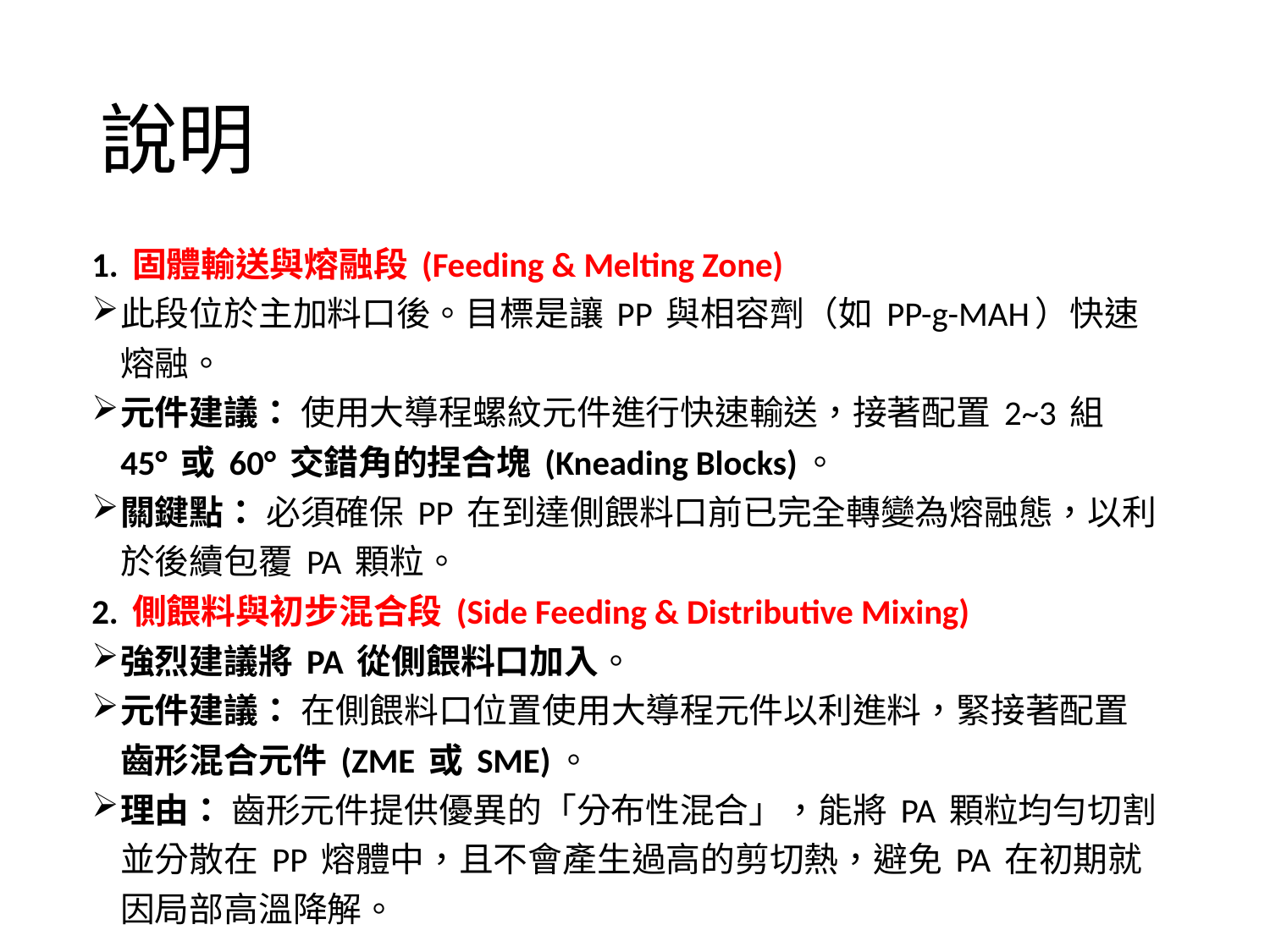

# 說明
1. 固體輸送與熔融段 (Feeding & Melting Zone)
此段位於主加料口後。目標是讓 PP 與相容劑（如 PP-g-MAH）快速熔融。
元件建議： 使用大導程螺紋元件進行快速輸送，接著配置 2~3 組 45° 或 60° 交錯角的捏合塊 (Kneading Blocks)。
關鍵點： 必須確保 PP 在到達側餵料口前已完全轉變為熔融態，以利於後續包覆 PA 顆粒。
2. 側餵料與初步混合段 (Side Feeding & Distributive Mixing)
強烈建議將 PA 從側餵料口加入。
元件建議： 在側餵料口位置使用大導程元件以利進料，緊接著配置 齒形混合元件 (ZME 或 SME)。
理由： 齒形元件提供優異的「分布性混合」，能將 PA 顆粒均勻切割並分散在 PP 熔體中，且不會產生過高的剪切熱，避免 PA 在初期就因局部高溫降解。